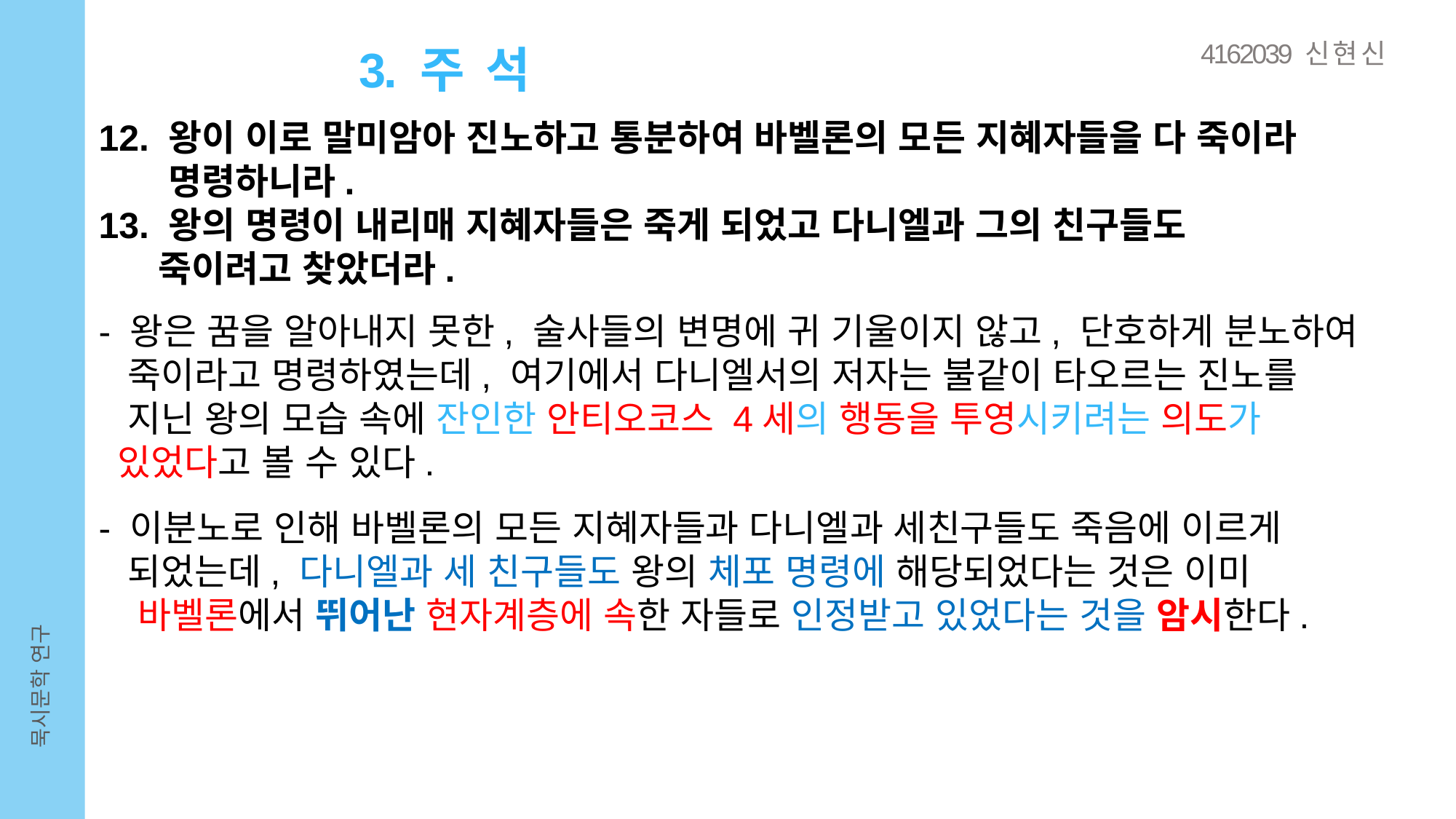

4162039 신 현 신
3. 주  석
12. 왕이 이로 말미암아 진노하고 통분하여 바벨론의 모든 지혜자들을 다 죽이라
      명령하니라.
13. 왕의 명령이 내리매 지혜자들은 죽게 되었고 다니엘과 그의 친구들도
     죽이려고 찾았더라.

- 왕은 꿈을 알아내지 못한, 술사들의 변명에 귀 기울이지 않고, 단호하게 분노하여
  죽이라고 명령하였는데, 여기에서 다니엘서의 저자는 불같이 타오르는 진노를
  지닌 왕의 모습 속에 잔인한 안티오코스 4세의 행동을 투영시키려는 의도가
 있었다고 볼 수 있다.

- 이분노로 인해 바벨론의 모든 지혜자들과 다니엘과 세친구들도 죽음에 이르게
  되었는데, 다니엘과 세 친구들도 왕의 체포 명령에 해당되었다는 것은 이미
   바벨론에서 뛰어난 현자계층에 속한 자들로 인정받고 있었다는 것을 암시한다.
묵시문학 연구